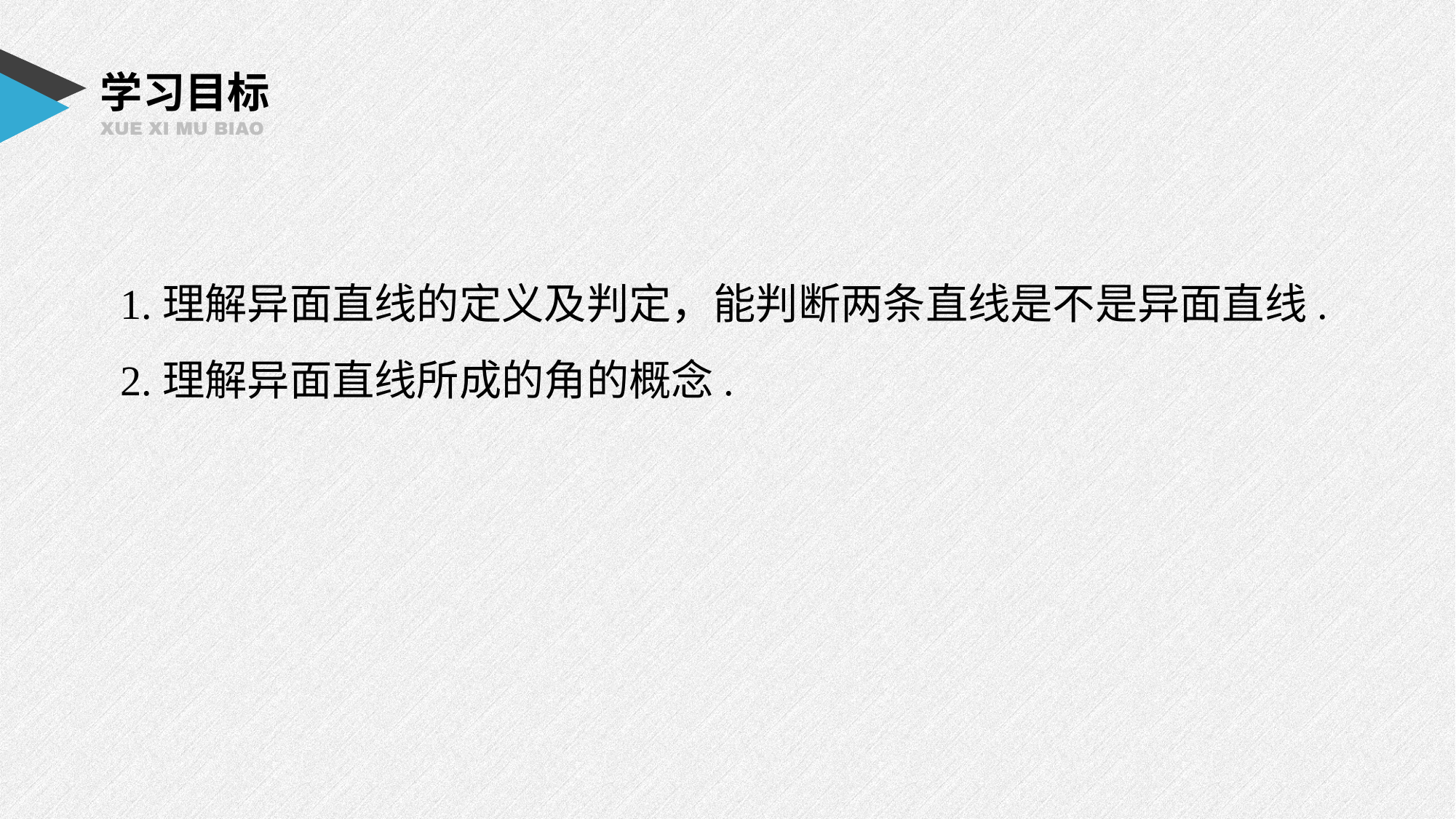

学习目标

XUE XI MU BIAO
1.理解异面直线的定义及判定，能判断两条直线是不是异面直线.
2.理解异面直线所成的角的概念.